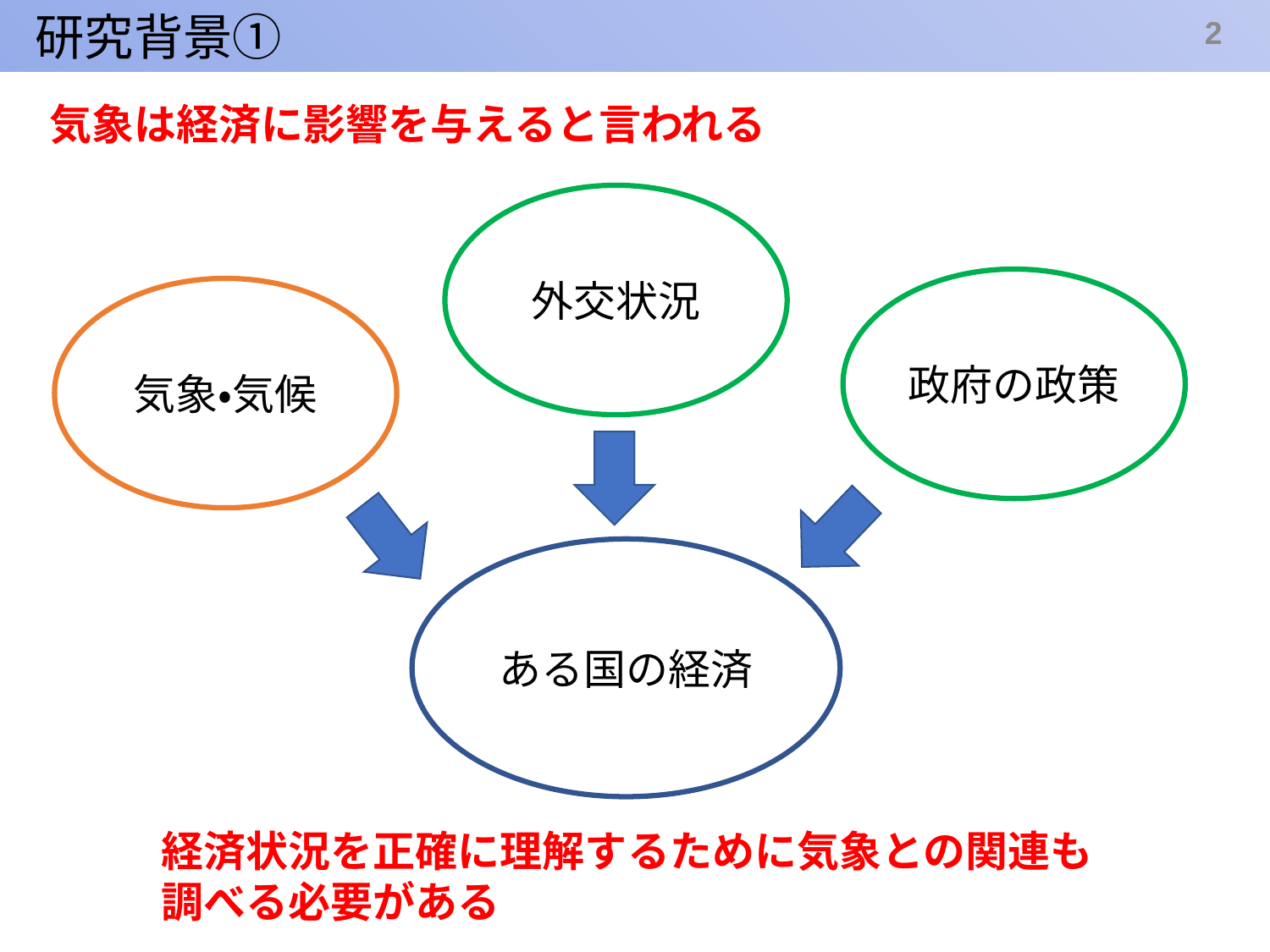

研究背景①
2
気象は経済に影響を与えると言われる
外交状況
政府の政策
気象・気候

ある国の経済
経済状況を正確に理解するために気象との関連も
調べる必要がある